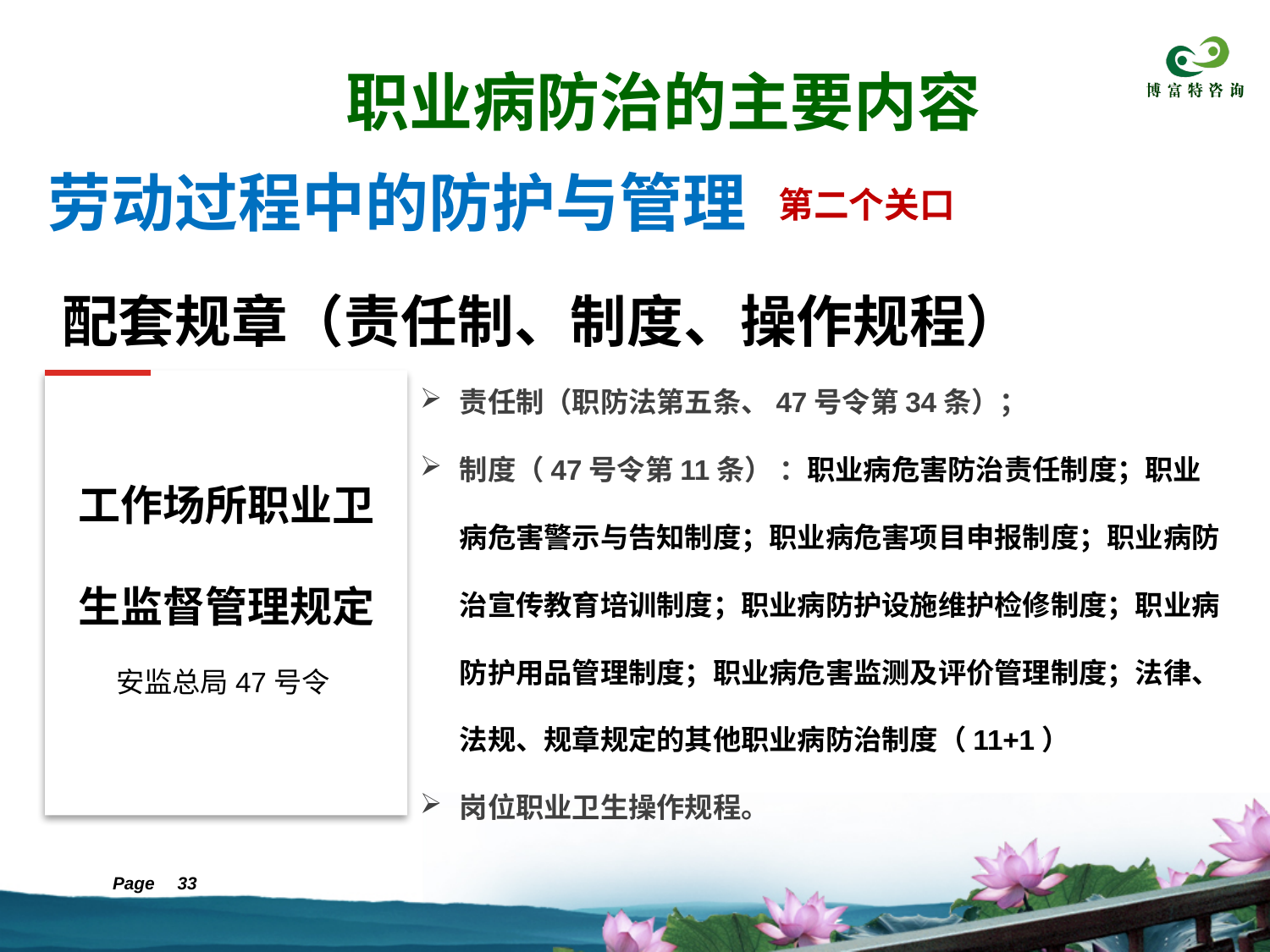

职业病防治的主要内容
劳动过程中的防护与管理
第二个关口
配套规章（责任制、制度、操作规程）
责任制（职防法第五条、47号令第34条）；
制度（47号令第11条） ：职业病危害防治责任制度；职业病危害警示与告知制度；职业病危害项目申报制度；职业病防治宣传教育培训制度；职业病防护设施维护检修制度；职业病防护用品管理制度；职业病危害监测及评价管理制度；法律、法规、规章规定的其他职业病防治制度（11+1）
岗位职业卫生操作规程。

工作场所职业卫生监督管理规定
安监总局47号令